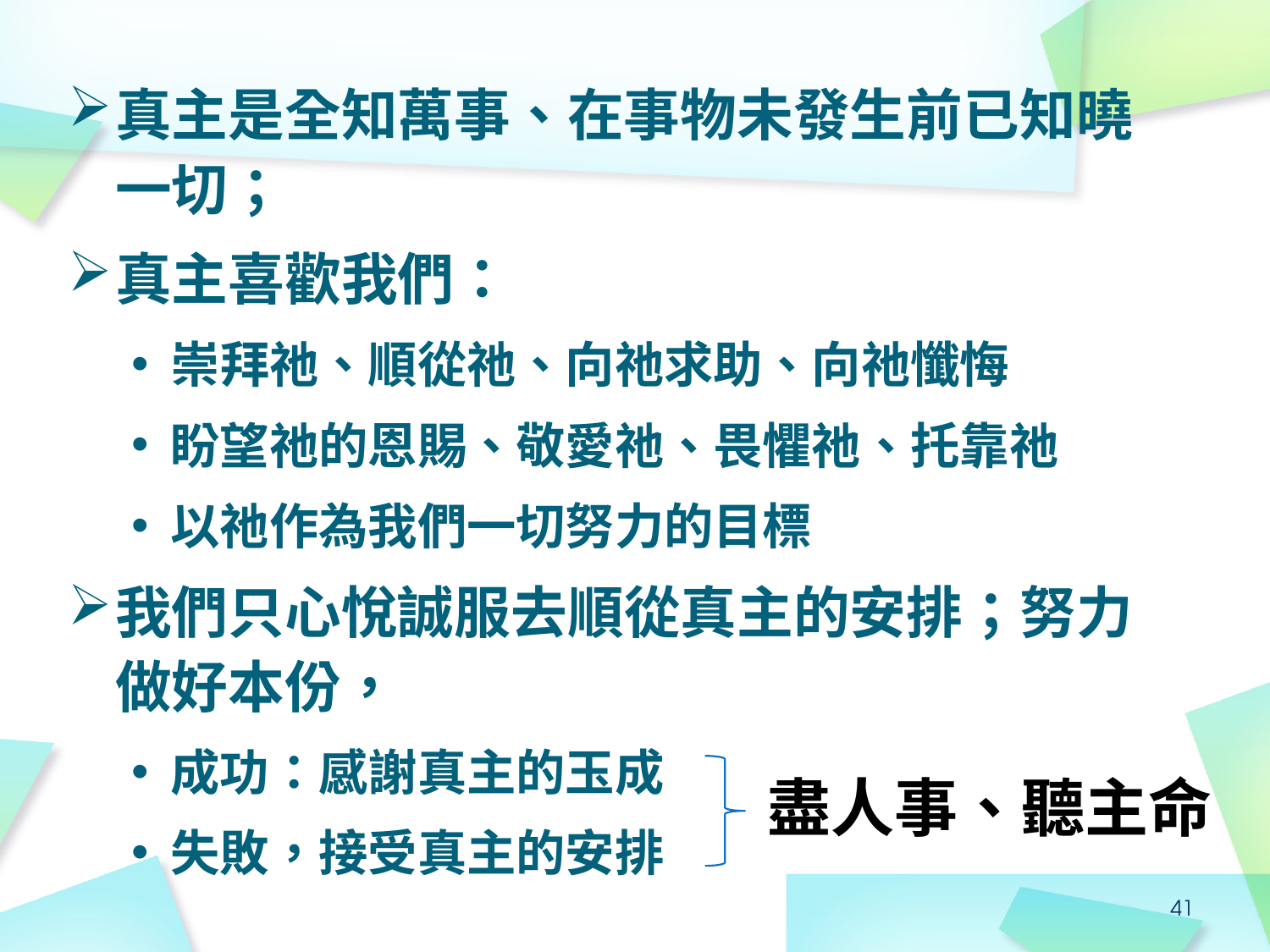

真主是全知萬事、在事物未發生前已知曉一切；
真主喜歡我們：
崇拜祂、順從祂、向祂求助、向祂懺悔
盼望祂的恩賜、敬愛祂、畏懼祂、托靠祂
以祂作為我們一切努力的目標
我們只心悅誠服去順從真主的安排；努力做好本份，
成功：感謝真主的玉成
失敗，接受真主的安排

盡人事、聽主命
41